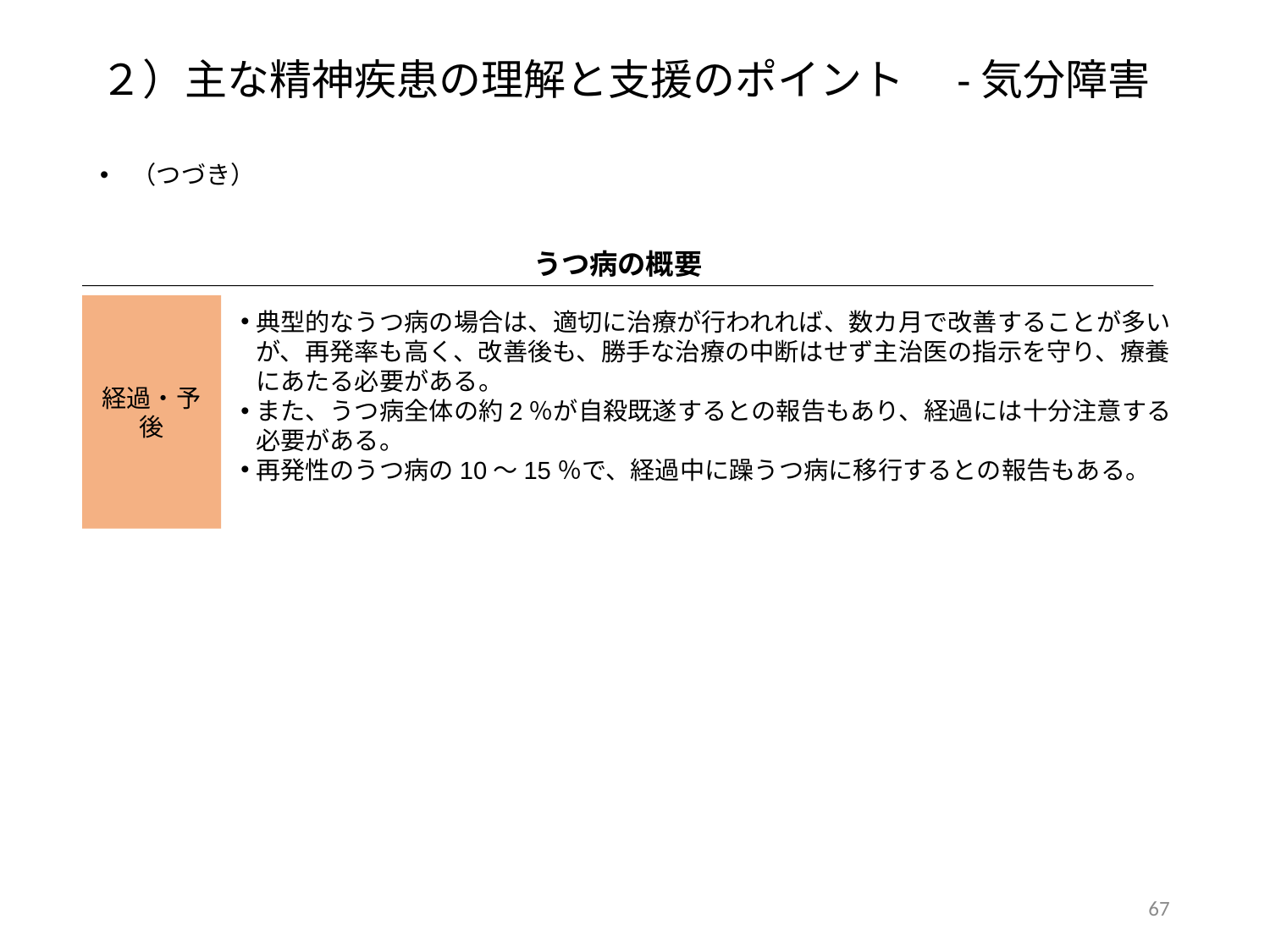

２）主な精神疾患の理解と支援のポイント　-気分障害
（つづき）
うつ病の概要
経過・予後
典型的なうつ病の場合は、適切に治療が行われれば、数カ月で改善することが多いが、再発率も高く、改善後も、勝手な治療の中断はせず主治医の指示を守り、療養にあたる必要がある。
また、うつ病全体の約2％が自殺既遂するとの報告もあり、経過には十分注意する必要がある。
再発性のうつ病の10～15％で、経過中に躁うつ病に移行するとの報告もある。
67